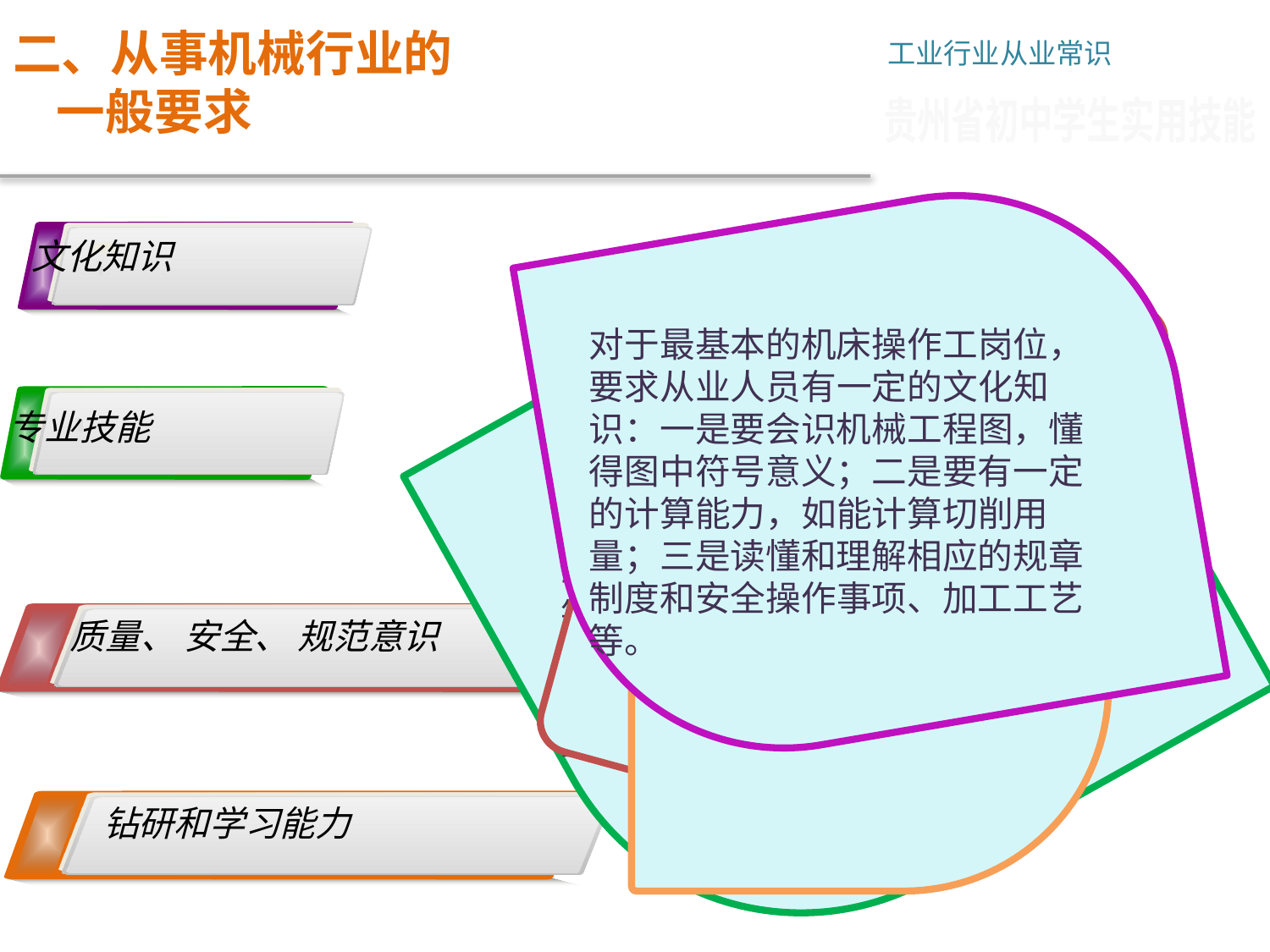

# 二、从事机械行业的 一般要求
工业行业从业常识
贵州省初中学生实用技能

对于最基本的机床操作工岗位，要求从业人员有一定的文化知识：一是要会识机械工程图，懂得图中符号意义；二是要有一定的计算能力，如能计算切削用量；三是读懂和理解相应的规章制度和安全操作事项、加工工艺等。

文化知识

工作规范和规章制度是生产安全和产品质量的保证。无论是一名普通工人，还是技术能手，都必须遵守工作操作规程，时刻牢记安全第一、质量第一。

一般来说，从事机械行业需要经过职业院校的学习或其他相关专业的技术培训。
要从事机械行业中的一些职业，如车工、钳工、铣工、铸造工、焊工等还必须先通过培训与考核，获得由人力资源和社会保障部（原为“劳动和社会保障部”）核发的职业资格证书后，方可上岗。

没有一项技能可以受用一辈子，唯有对新事物和新技术有不断探究的精神，通过学习，不断更新知识和掌握最新技能，才能应对不断变化的世界，保持自己的从业优势。

专业技能

工

质量、 安全、 规范意识

钻研和学习能力